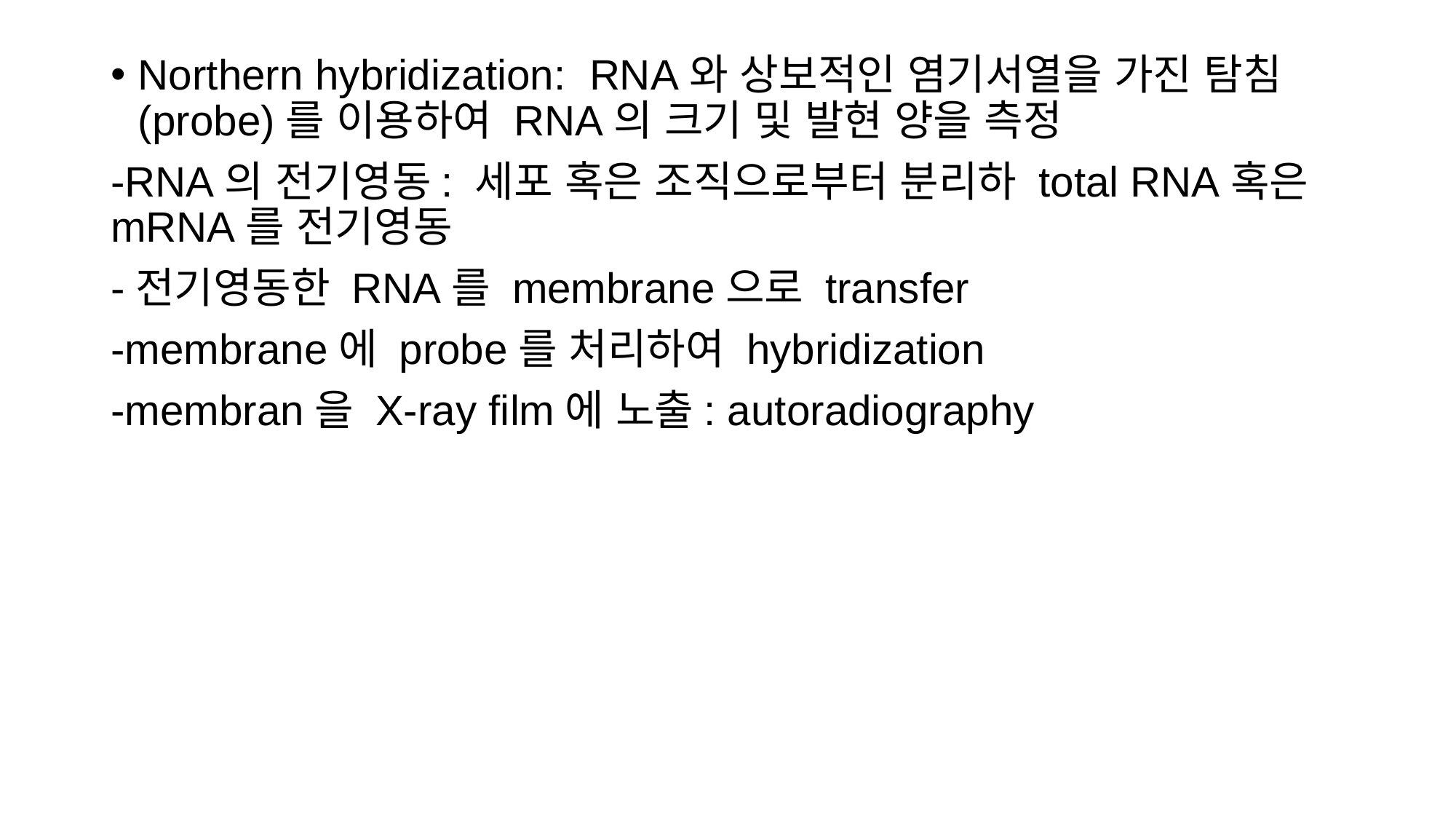

Northern hybridization:  RNA와 상보적인 염기서열을 가진 탐침(probe)를 이용하여 RNA의 크기 및 발현 양을 측정
-RNA의 전기영동: 세포 혹은 조직으로부터 분리하 total RNA혹은 mRNA를 전기영동
-전기영동한 RNA를 membrane으로 transfer
-membrane에 probe를 처리하여 hybridization
-membran을 X-ray film에 노출: autoradiography